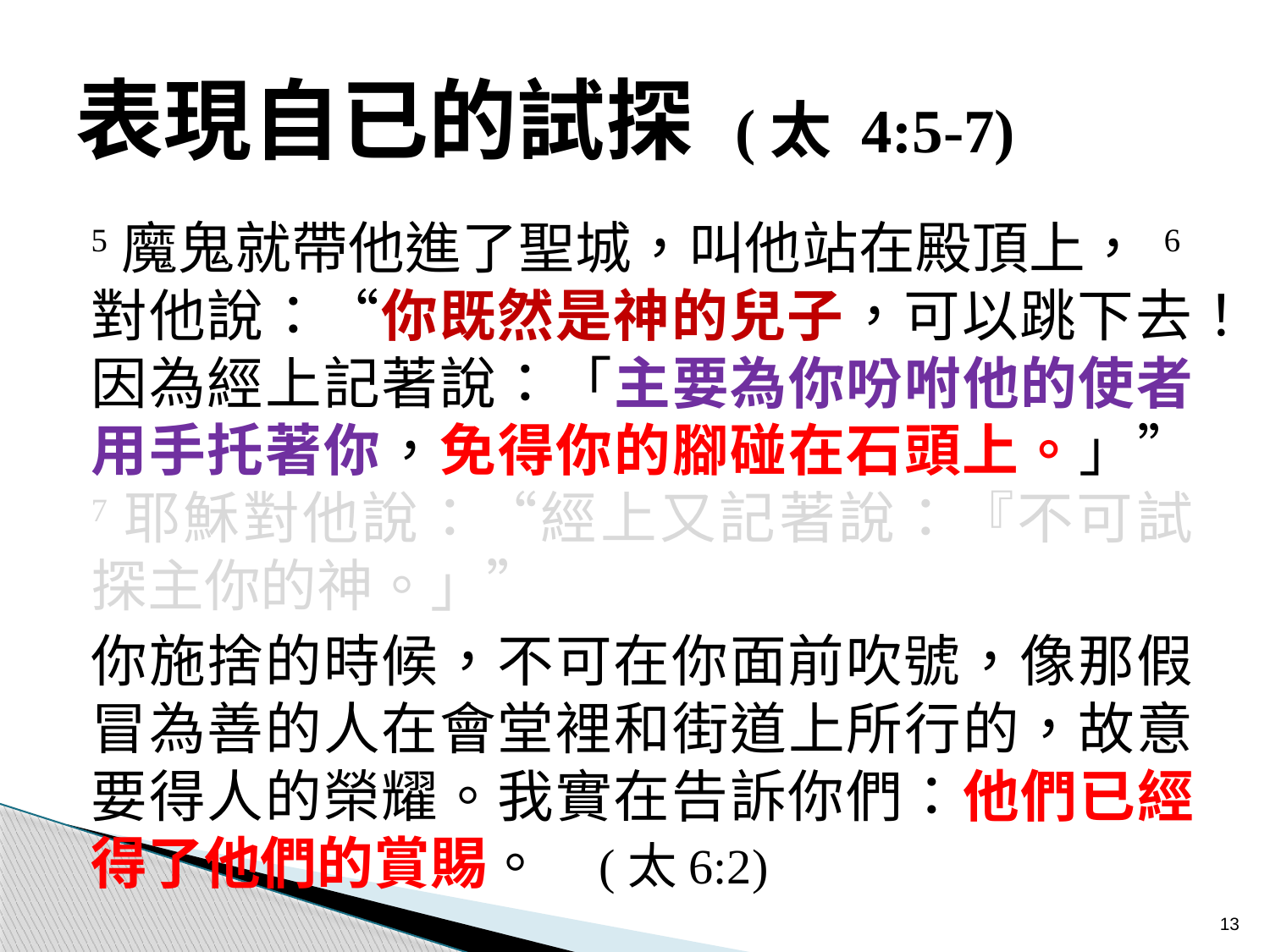

# 表現自已的試探 (太 4:5-7)
5魔鬼就帶他進了聖城，叫他站在殿頂上， 6對他說：“你既然是神的兒子，可以跳下去！因為經上記著說：「主要為你吩咐他的使者用手托著你，免得你的腳碰在石頭上。」” 7耶穌對他說：“經上又記著說：『不可試探主你的神。」”
你施捨的時候，不可在你面前吹號，像那假冒為善的人在會堂裡和街道上所行的，故意要得人的榮耀。我實在告訴你們：他們已經得了他們的賞賜。	(太6:2)
13